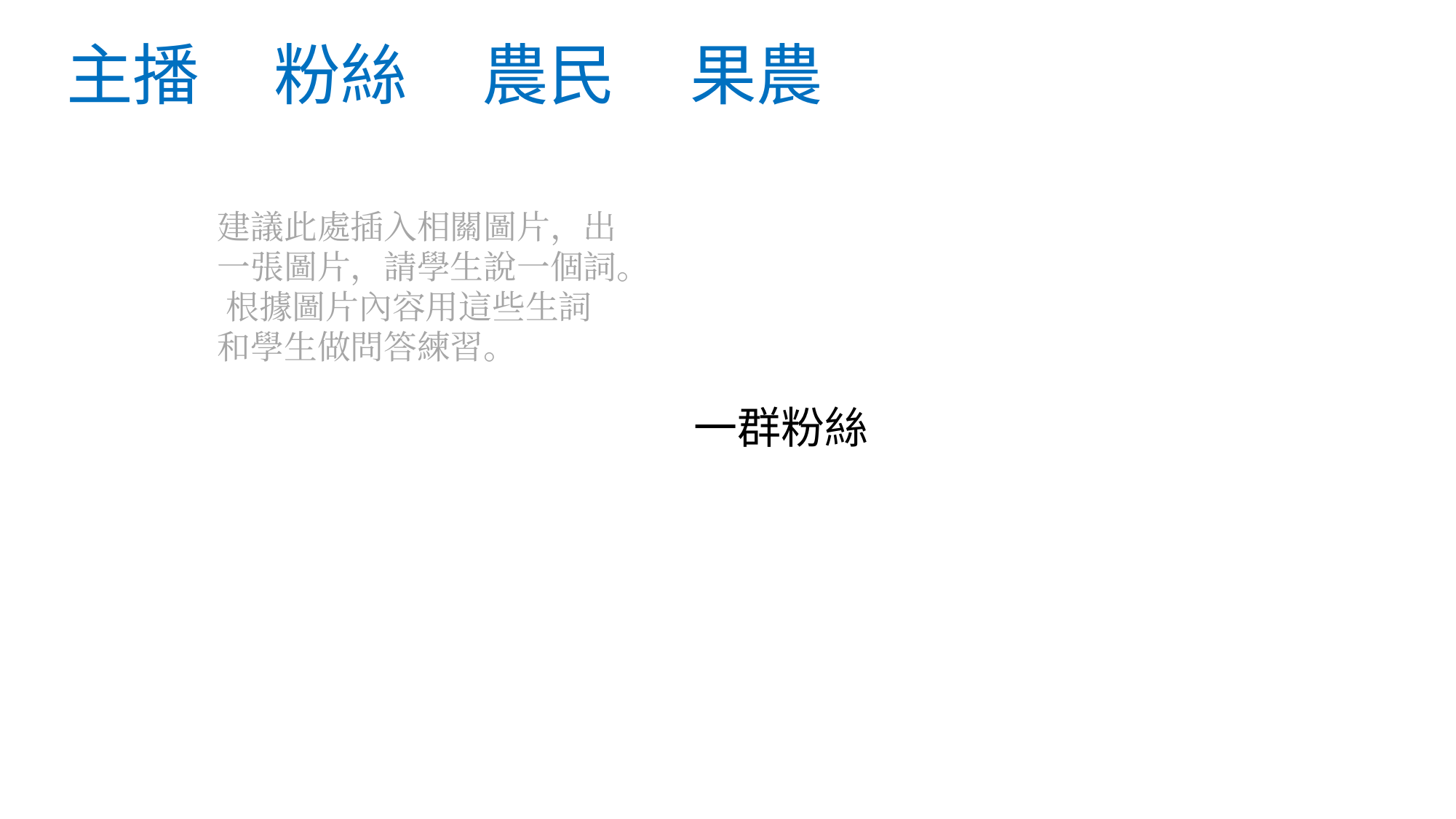

# 主播     粉絲     農民     果農
建議此處插入相關圖片，出一張圖片，請學生說一個詞。 根據圖片內容用這些生詞和學生做問答練習。
一群粉絲